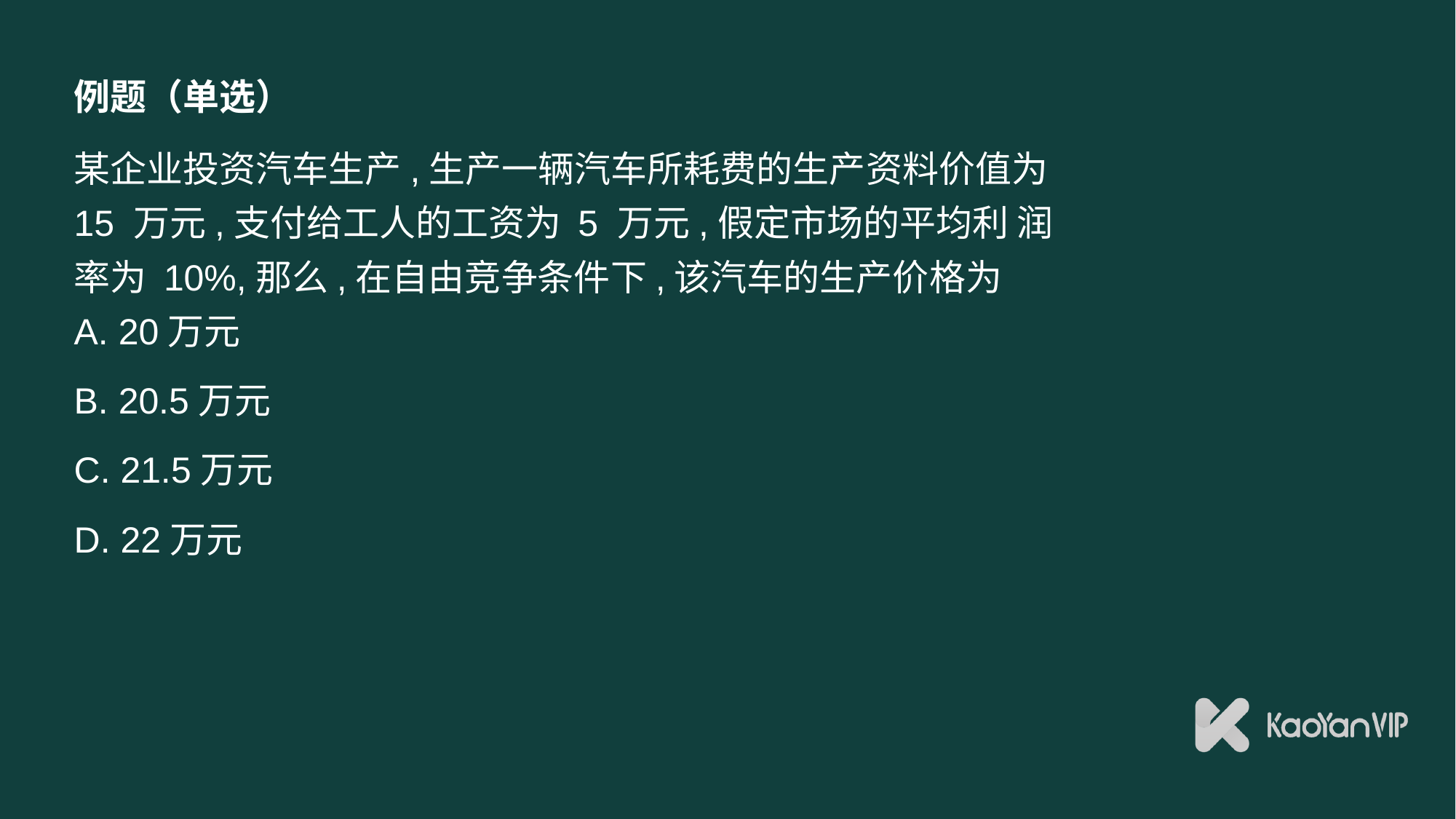

# 例题（单选）
某企业投资汽车生产,生产一辆汽车所耗费的生产资料价值为 15 万元,支付给工人的工资为 5 万元,假定市场的平均利 润率为 10%,那么,在自由竞争条件下,该汽车的生产价格为
A. 20万元
B. 20.5万元
C. 21.5万元
D. 22万元